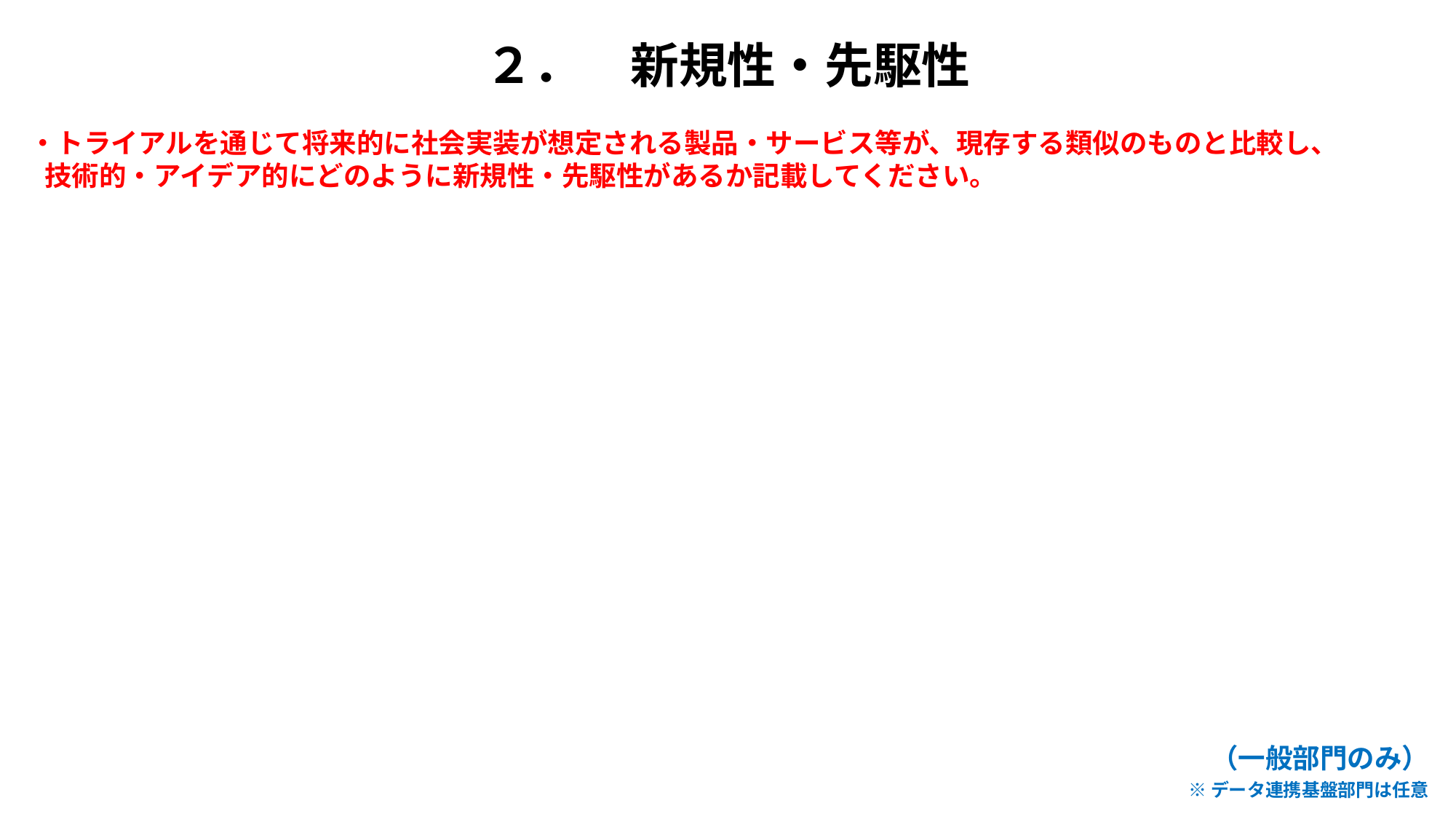

２．　新規性・先駆性
・トライアルを通じて将来的に社会実装が想定される製品・サービス等が、現存する類似のものと比較し、
技術的・アイデア的にどのように新規性・先駆性があるか記載してください。
（一般部門のみ）
※データ連携基盤部門は任意